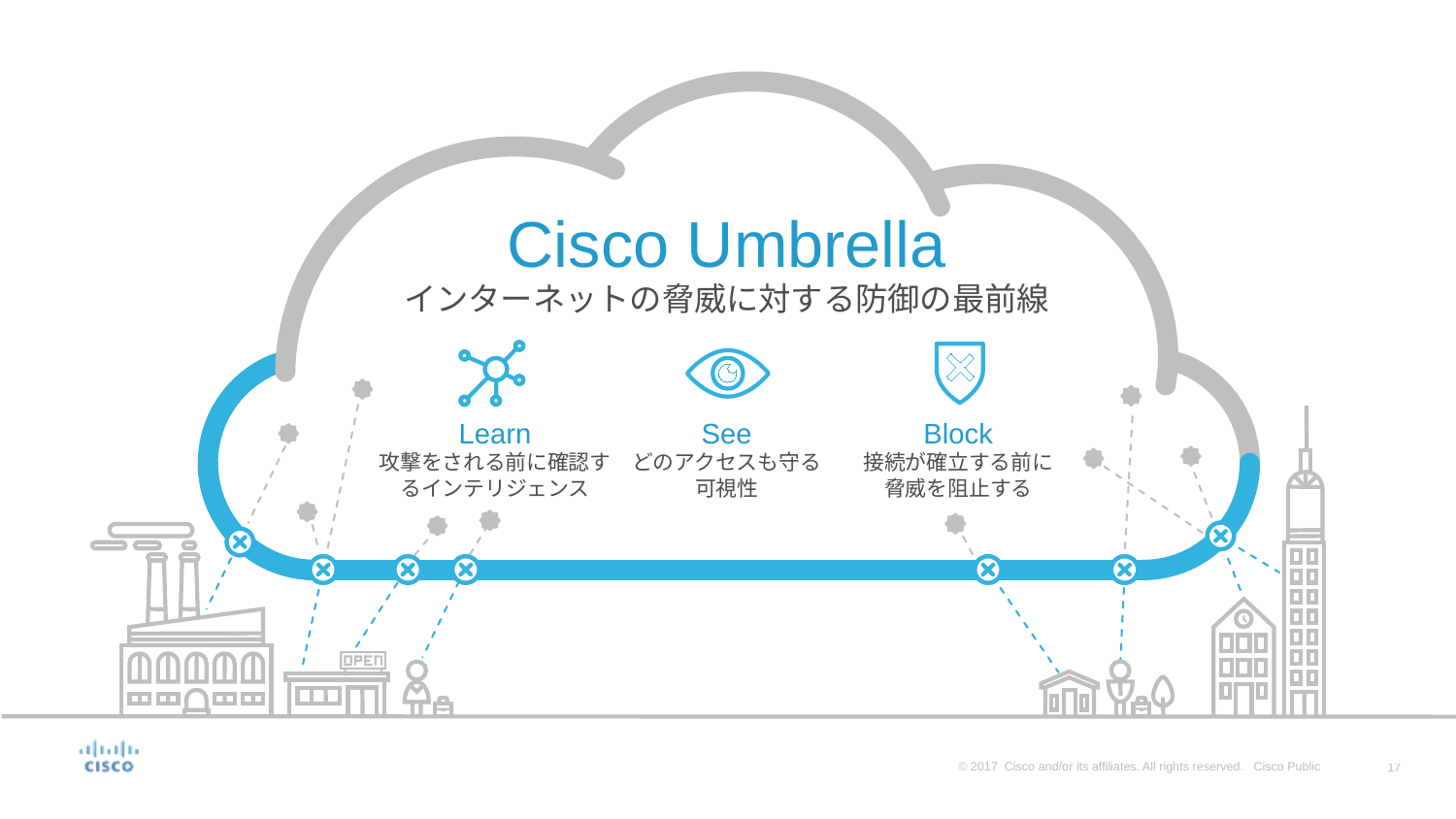

Cisco Umbrella
インターネットの脅威に対する防御の最前線

Learn
攻撃をされる前に確認するインテリジェンス
See
どのアクセスも守る
可視性
Block
接続が確立する前に
脅威を阻止する